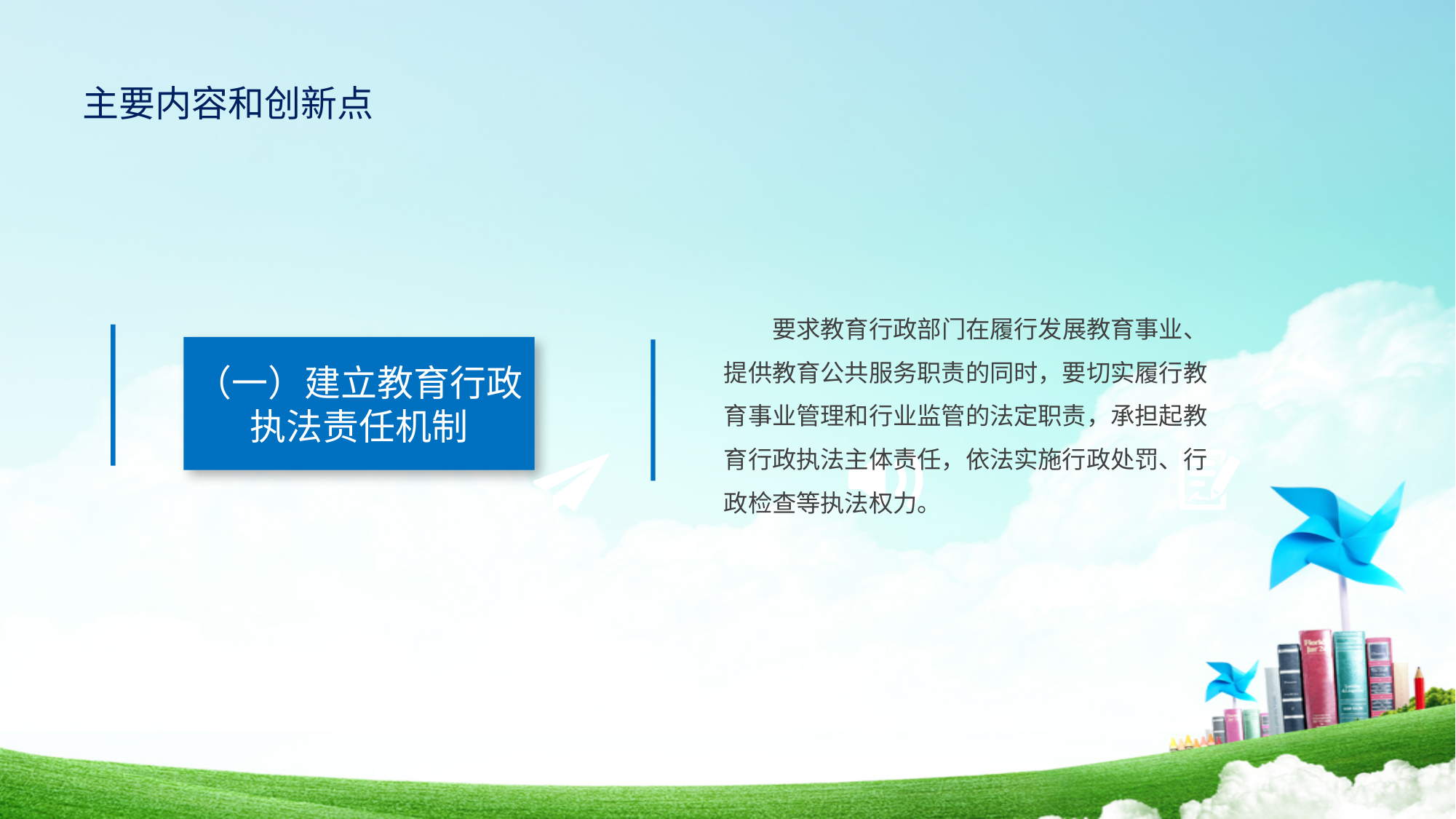

主要内容和创新点
要求教育行政部门在履行发展教育事业、提供教育公共服务职责的同时，要切实履行教育事业管理和行业监管的法定职责，承担起教育行政执法主体责任，依法实施行政处罚、行政检查等执法权力。

（一）建立教育行政执法责任机制